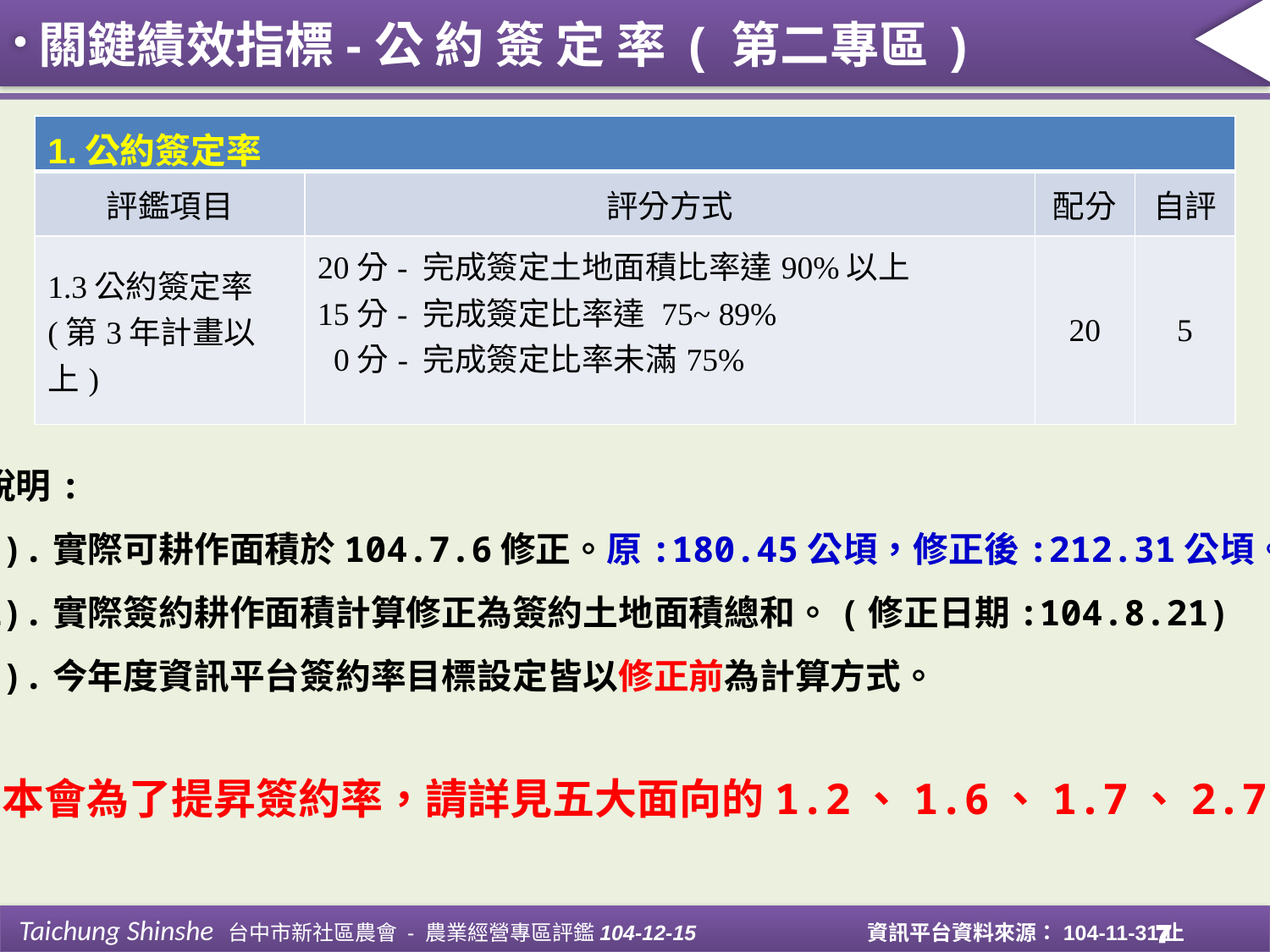

關鍵績效指標-公 約 簽 定 率 ( 第二專區 )

| 1.公約簽定率 |  |  |  |
| --- | --- | --- | --- |
| 評鑑項目 | 評分方式 | 配分 | 自評 |
| 1.3公約簽定率 (第3年計畫以上) | 20分- 完成簽定土地面積比率達90%以上 15分- 完成簽定比率達 75~ 89% 0分- 完成簽定比率未滿75% | 20 | 5 |
說明:
1).實際可耕作面積於104.7.6修正。原:180.45公頃，修正後:212.31公頃。
2).實際簽約耕作面積計算修正為簽約土地面積總和。(修正日期:104.8.21)
3).今年度資訊平台簽約率目標設定皆以修正前為計算方式。
本會為了提昇簽約率，請詳見五大面向的1.2、1.6、1.7、2.7